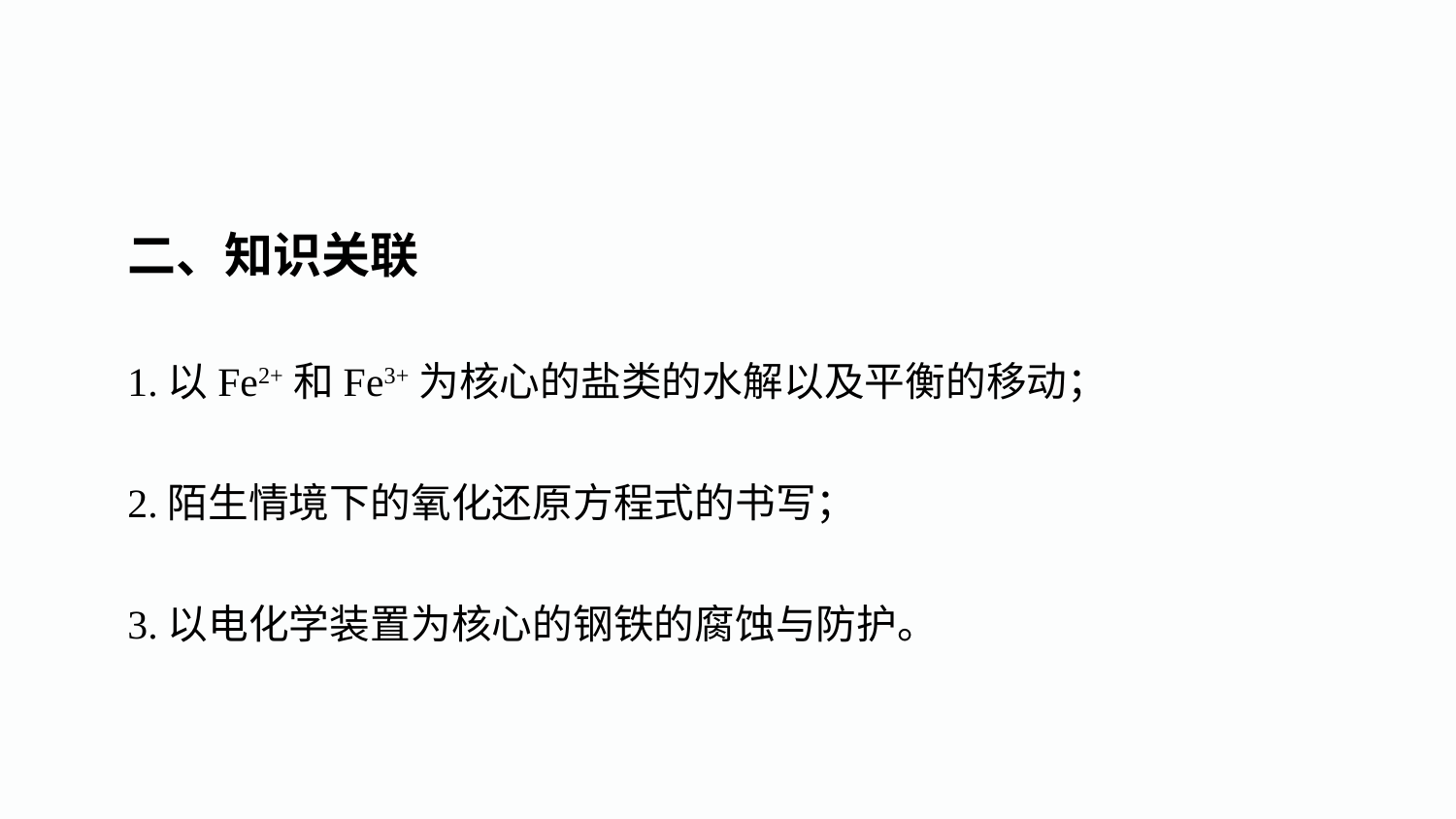

二、知识关联
1.以Fe2+和Fe3+为核心的盐类的水解以及平衡的移动；
2.陌生情境下的氧化还原方程式的书写；
3.以电化学装置为核心的钢铁的腐蚀与防护。